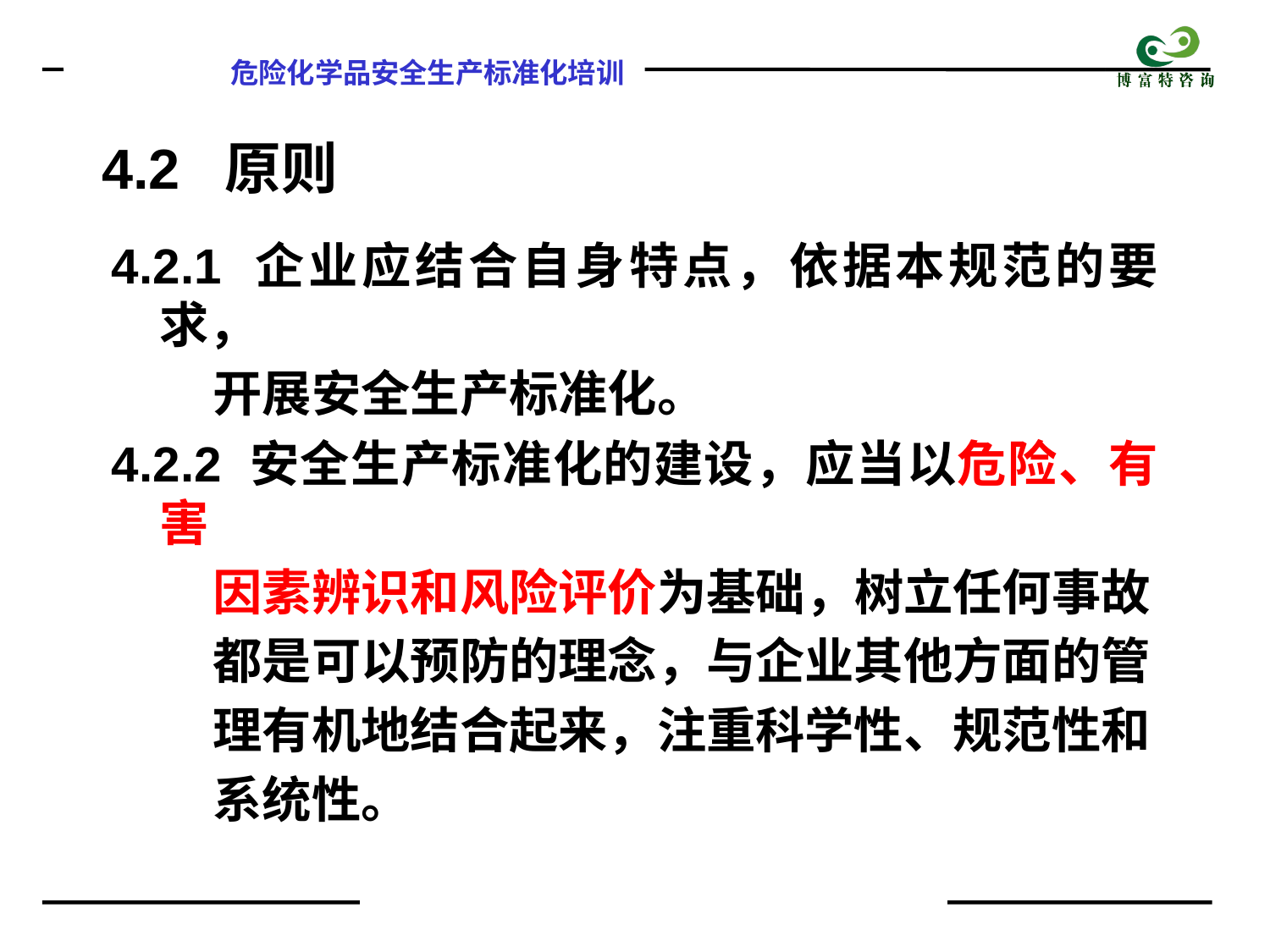

4.2  原则

4.2.1 企业应结合自身特点，依据本规范的要求，
        开展安全生产标准化。
4.2.2 安全生产标准化的建设，应当以危险、有害
        因素辨识和风险评价为基础，树立任何事故
        都是可以预防的理念，与企业其他方面的管
        理有机地结合起来，注重科学性、规范性和
        系统性。